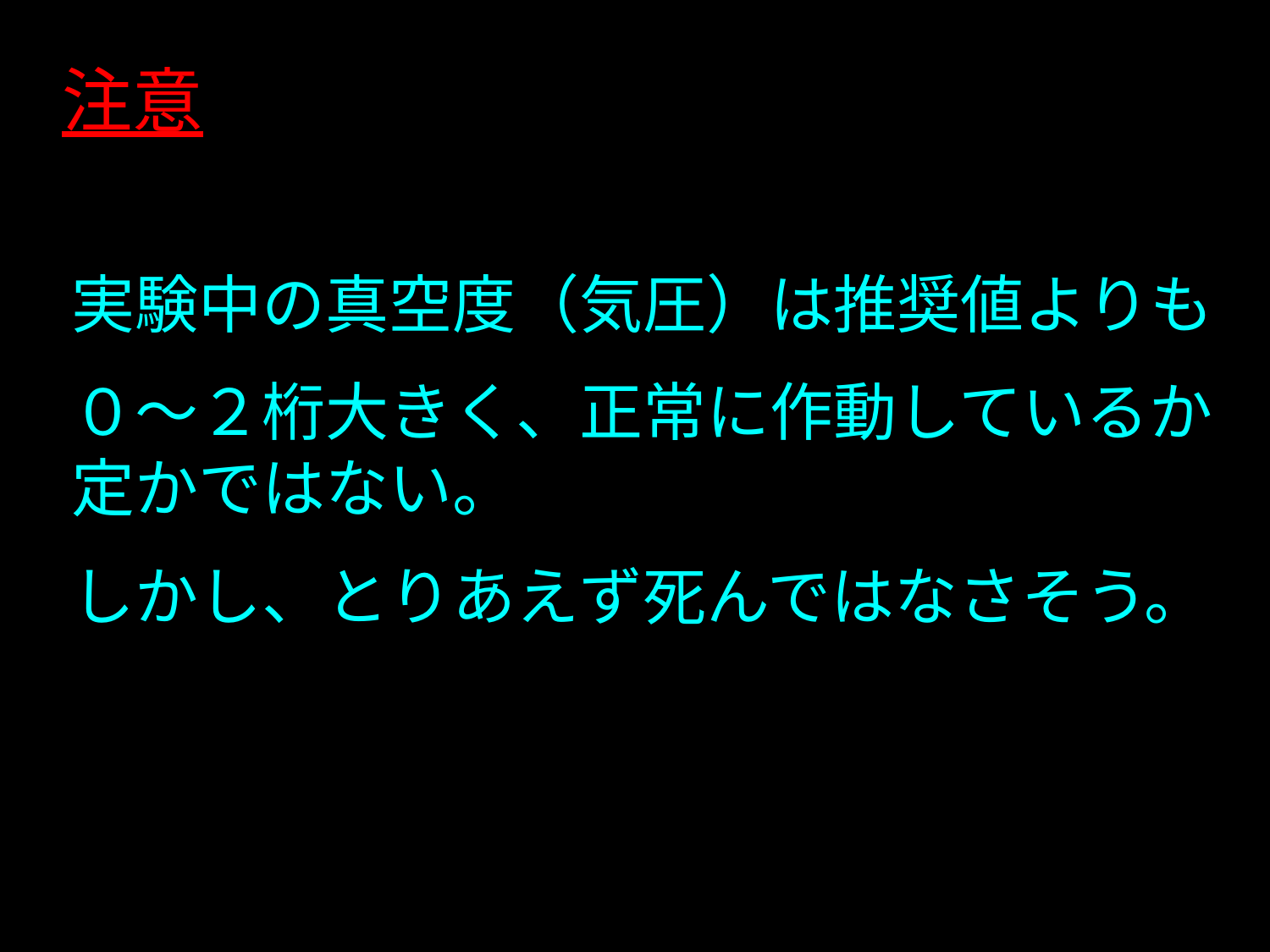

注意
実験中の真空度（気圧）は推奨値よりも
０～２桁大きく、正常に作動しているか定かではない。
しかし、とりあえず死んではなさそう。